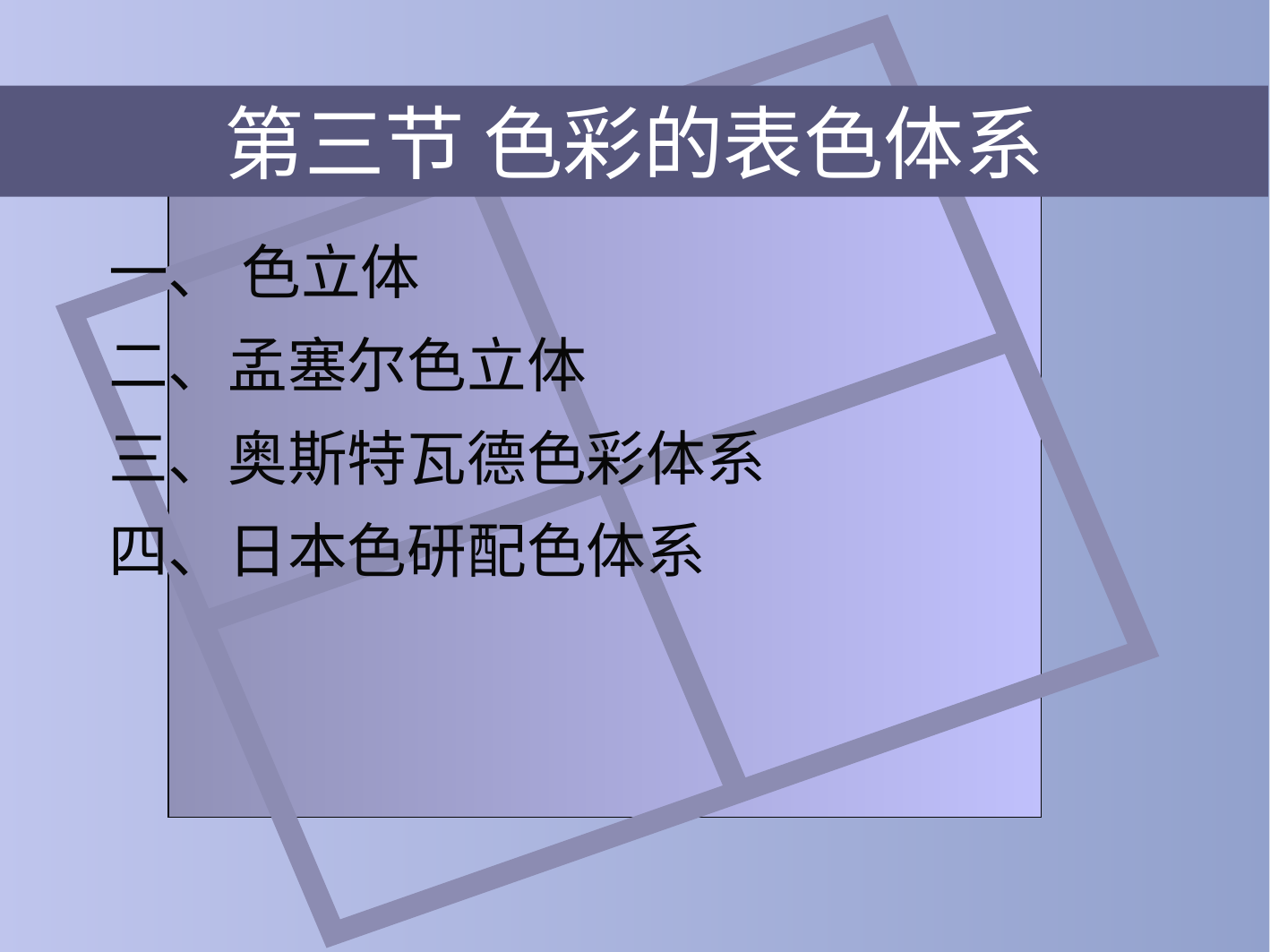

# 第三节 色彩的表色体系
一、 色立体
二、孟塞尔色立体
三、奥斯特瓦德色彩体系
四、日本色研配色体系